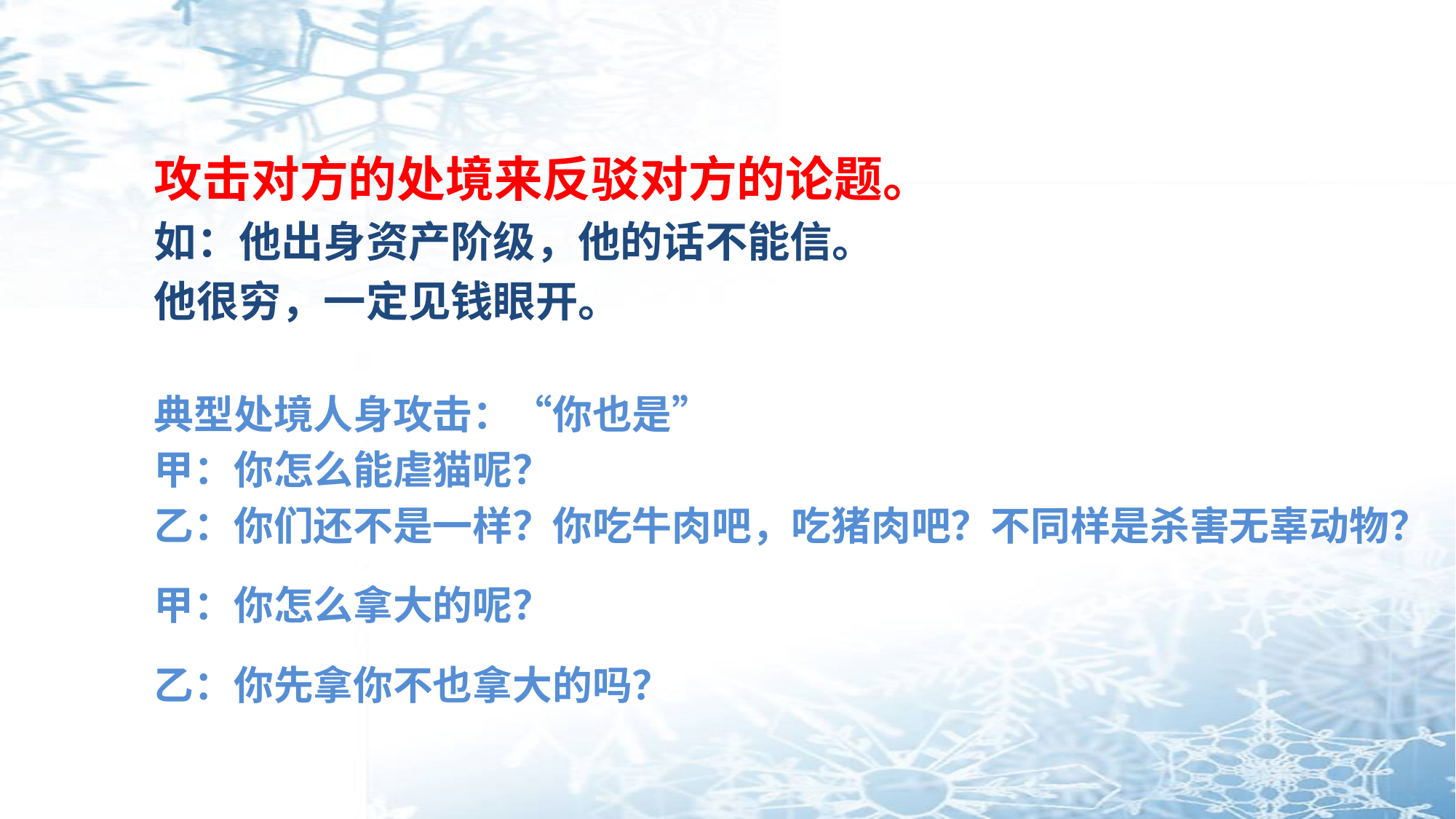

攻击对方的处境来反驳对方的论题。
如：他出身资产阶级，他的话不能信。
他很穷，一定见钱眼开。
典型处境人身攻击：“你也是”
甲：你怎么能虐猫呢？
乙：你们还不是一样？你吃牛肉吧，吃猪肉吧？不同样是杀害无辜动物？
甲：你怎么拿大的呢？
乙：你先拿你不也拿大的吗？